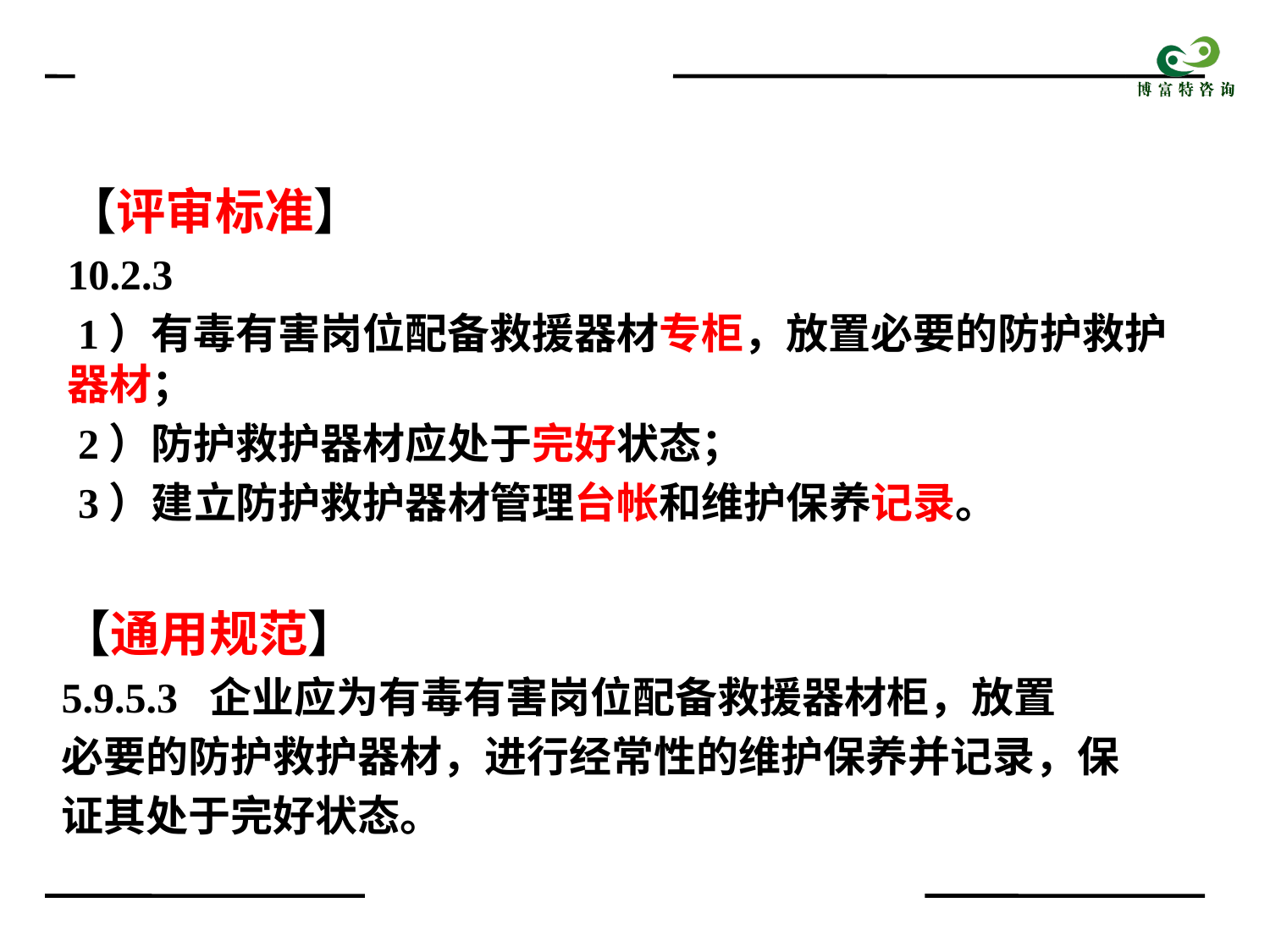

【评审标准】
10.2.3
 1）有毒有害岗位配备救援器材专柜，放置必要的防护救护器材；
 2）防护救护器材应处于完好状态；
 3）建立防护救护器材管理台帐和维护保养记录。
【通用规范】
5.9.5.3  企业应为有毒有害岗位配备救援器材柜，放置
必要的防护救护器材，进行经常性的维护保养并记录，保
证其处于完好状态。